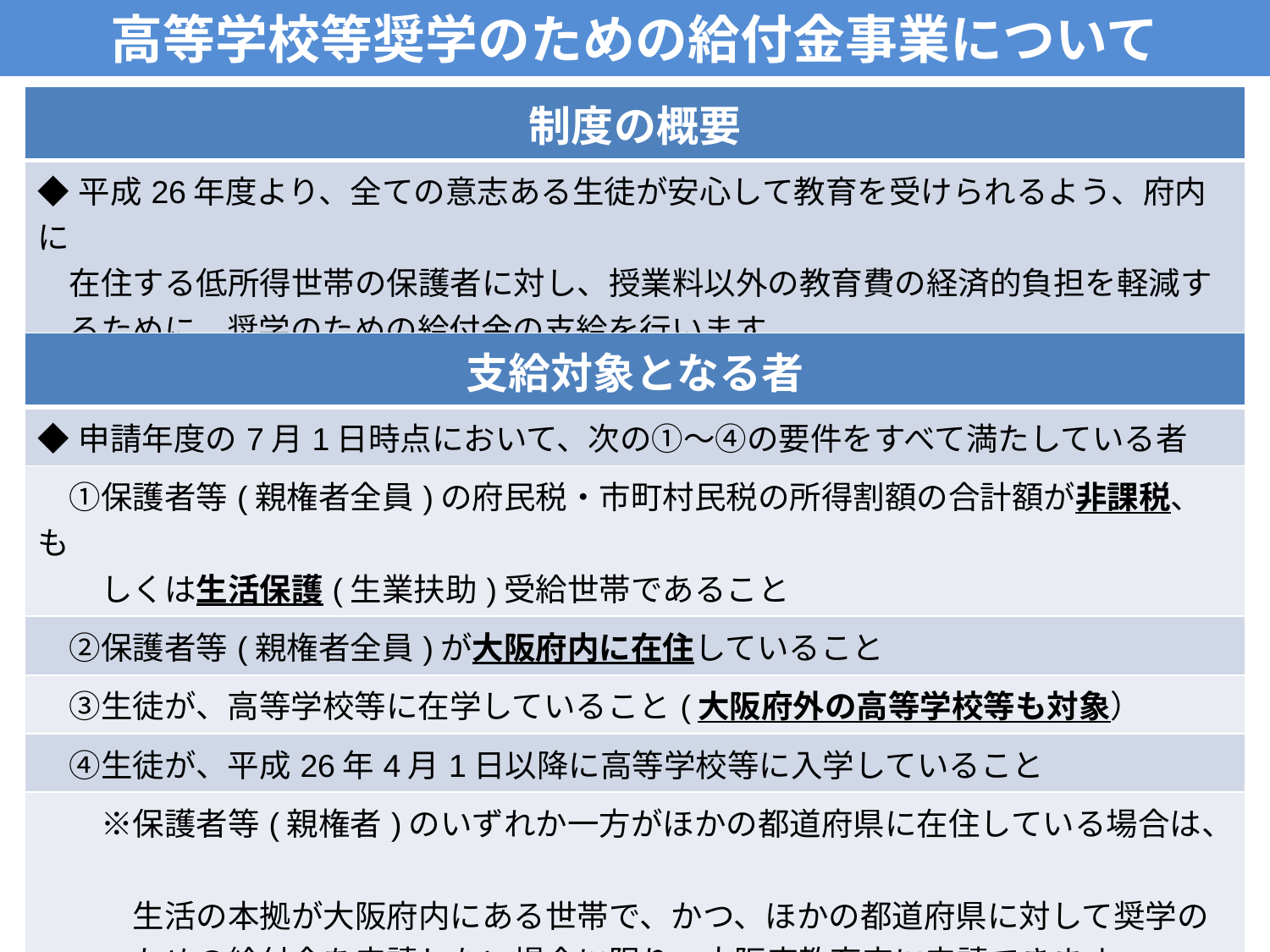

# 高等学校等奨学のための給付金事業について
| 制度の概要 |
| --- |
| ◆平成26年度より、全ての意志ある生徒が安心して教育を受けられるよう、府内に 　在住する低所得世帯の保護者に対し、授業料以外の教育費の経済的負担を軽減す 　るために、奨学のための給付金の支給を行います。 |
| 支給対象となる者 |
| --- |
| ◆申請年度の7月1日時点において、次の①～④の要件をすべて満たしている者 |
| ①保護者等(親権者全員)の府民税・市町村民税の所得割額の合計額が非課税、も 　　しくは生活保護(生業扶助)受給世帯であること |
| ②保護者等(親権者全員)が大阪府内に在住していること |
| ③生徒が、高等学校等に在学していること(大阪府外の高等学校等も対象） |
| ④生徒が、平成26年4月1日以降に高等学校等に入学していること |
| ※保護者等(親権者)のいずれか一方がほかの都道府県に在住している場合は、　　 　　　生活の本拠が大阪府内にある世帯で、かつ、ほかの都道府県に対して奨学の 　　　ための給付金を申請しない場合に限り、大阪府教育庁に申請できます。 |
| ※児童養護施設に入所している生徒や里親に養育されている生徒で、見学旅行 　　　費または特別育成費が措置されている場合は、この給付金の支給対象となり 　　　ません。 |